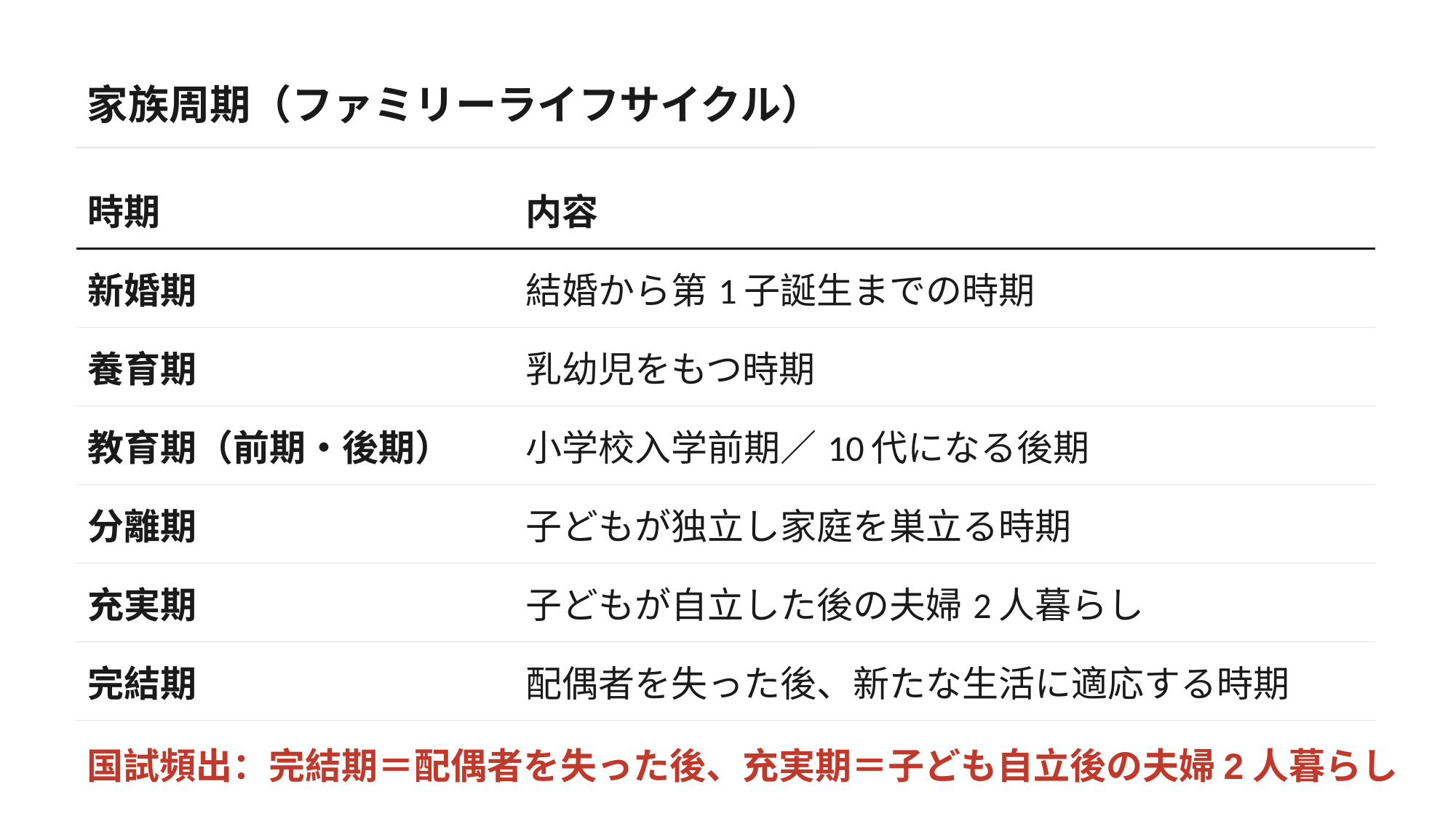

家族周期（ファミリーライフサイクル）

| 時期 | 内容 |
| --- | --- |
| 新婚期 | 結婚から第1子誕生までの時期 |
| 養育期 | 乳幼児をもつ時期 |
| 教育期（前期・後期） | 小学校入学前期／10代になる後期 |
| 分離期 | 子どもが独立し家庭を巣立る時期 |
| 充実期 | 子どもが自立した後の夫婦2人暮らし |
| 完結期 | 配偶者を失った後、新たな生活に適応する時期 |
国試頻出：完結期＝配偶者を失った後、充実期＝子ども自立後の夫婦2人暮らし